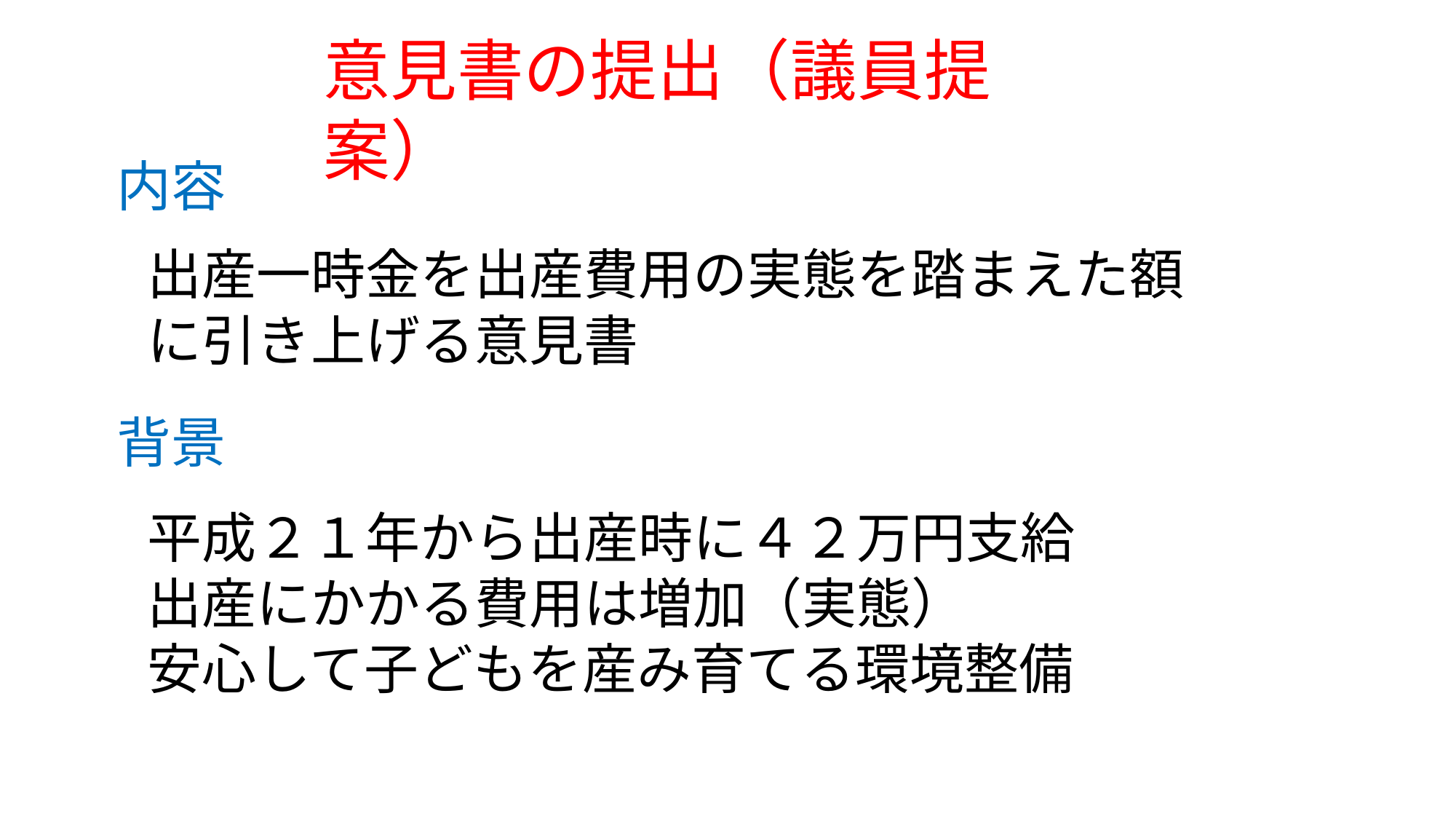

意見書の提出（議員提案）
内容
出産一時金を出産費用の実態を踏まえた額に引き上げる意見書
背景
平成２１年から出産時に４２万円支給
出産にかかる費用は増加（実態）
安心して子どもを産み育てる環境整備